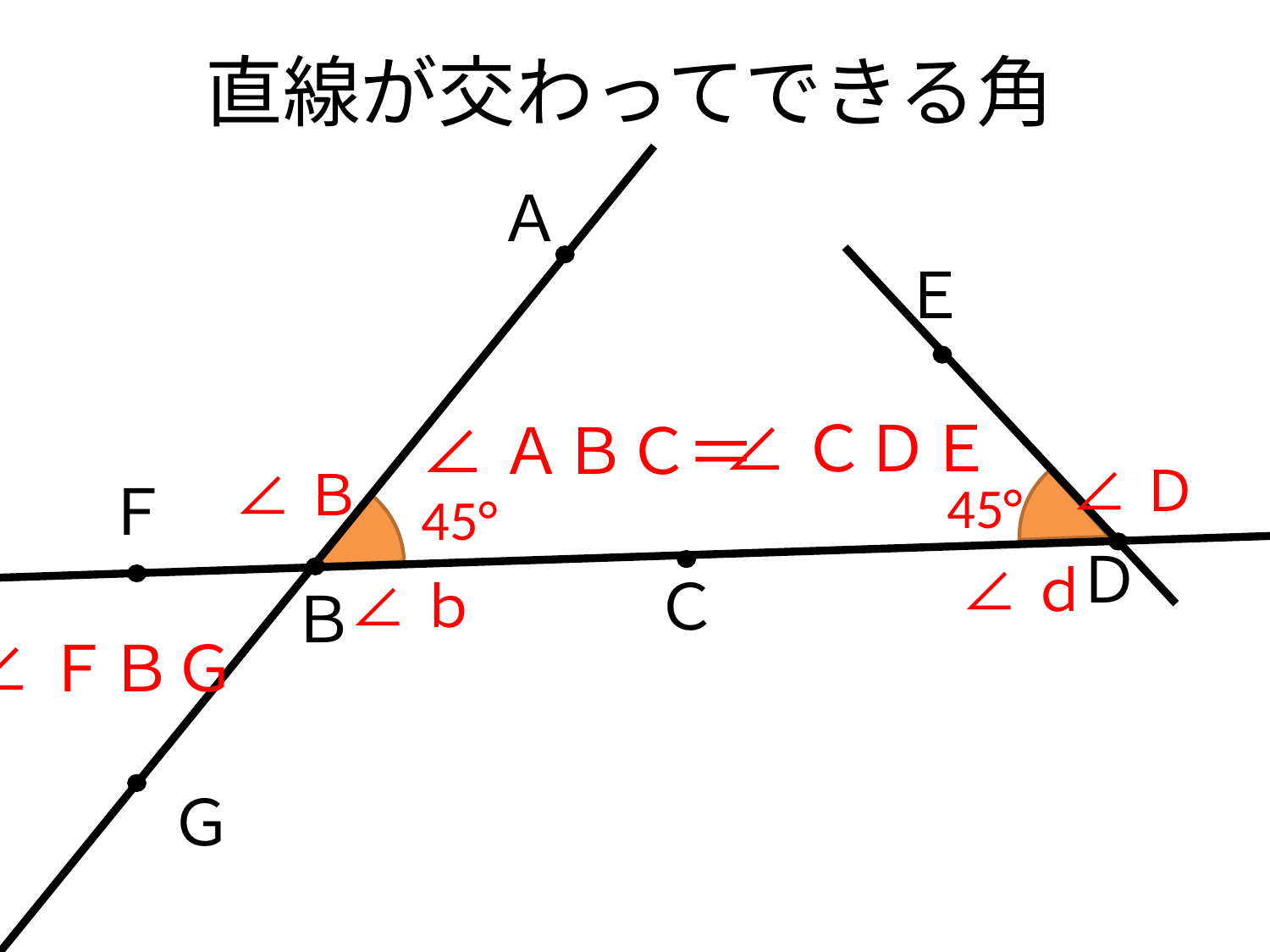

# 直線が交わってできる角
Ａ

Ｅ

＝
∠ＣＤＥ
∠ＡＢＣ

∠Ｄ
∠Ｂ
Ｆ
45°

45°
Ｄ

∠ｄ

Ｃ
∠ｂ

Ｂ
∠ＦＢＧ

Ｇ